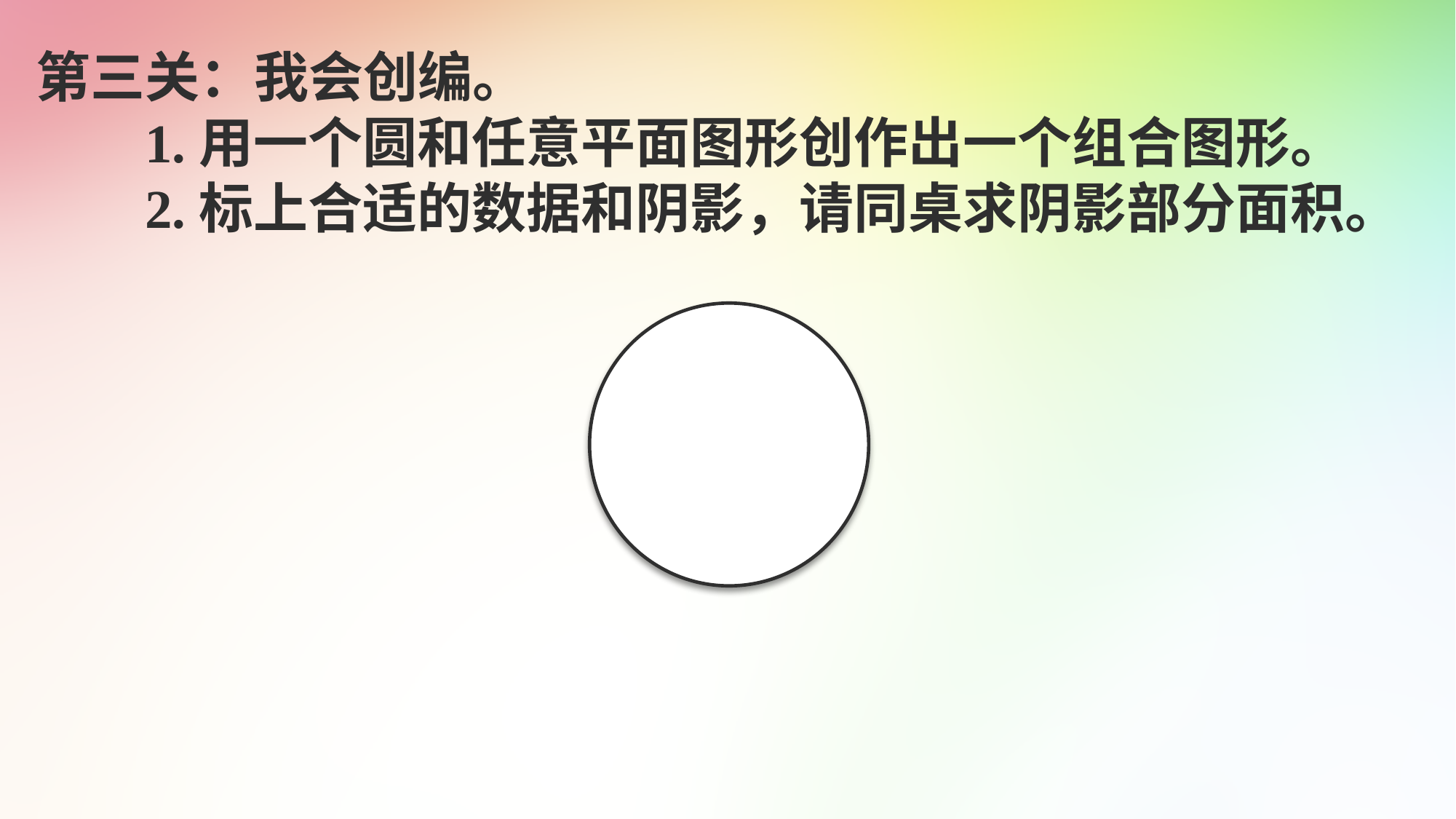

第三关：我会创编。
        1.用一个圆和任意平面图形创作出一个组合图形。
        2.标上合适的数据和阴影，请同桌求阴影部分面积。